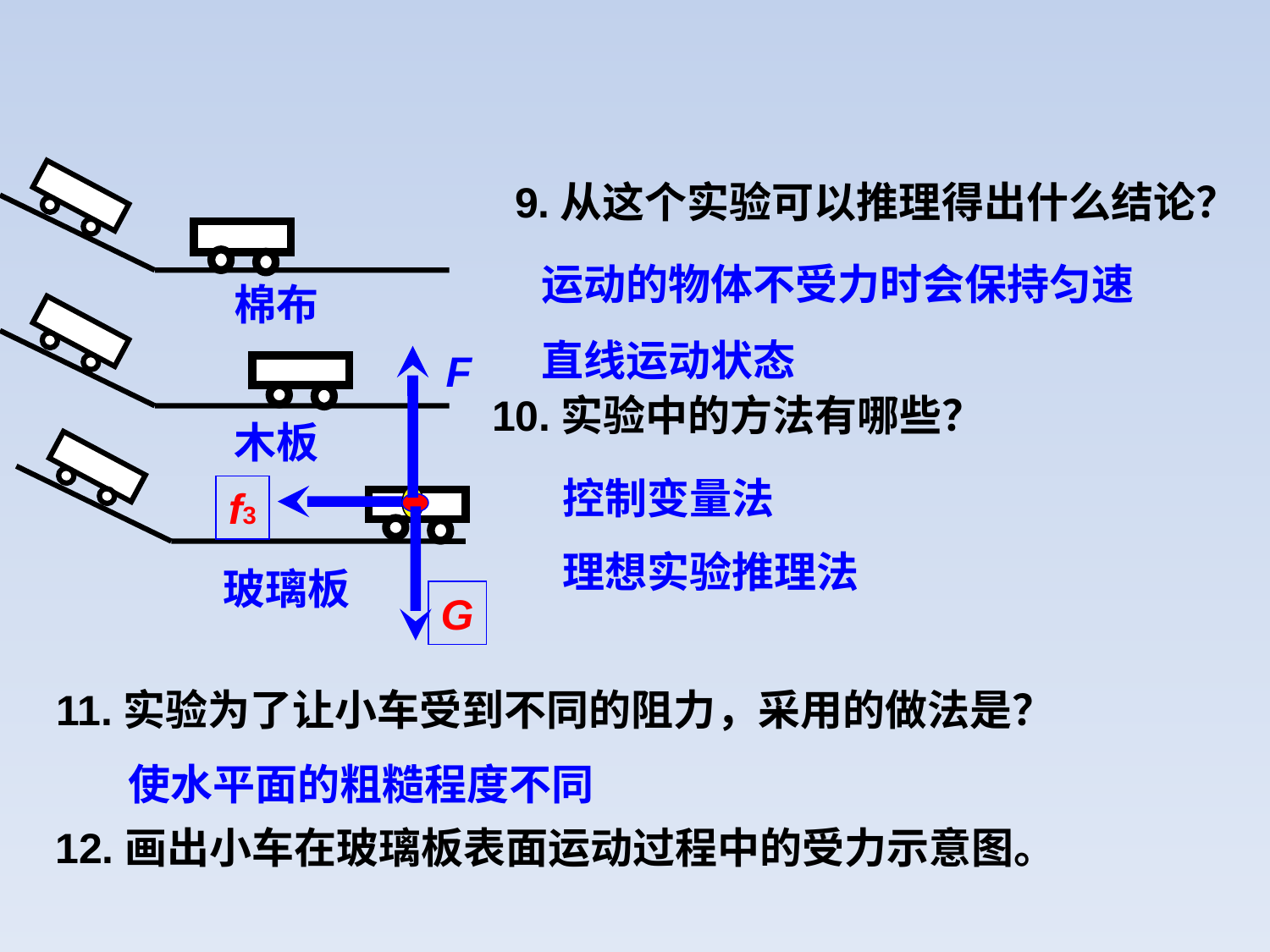

9.从这个实验可以推理得出什么结论？

棉布

木板

玻璃板
运动的物体不受力时会保持匀速直线运动状态
F

10.实验中的方法有哪些？
控制变量法
f3

G
理想实验推理法
11.实验为了让小车受到不同的阻力，采用的做法是？
使水平面的粗糙程度不同
12.画出小车在玻璃板表面运动过程中的受力示意图。